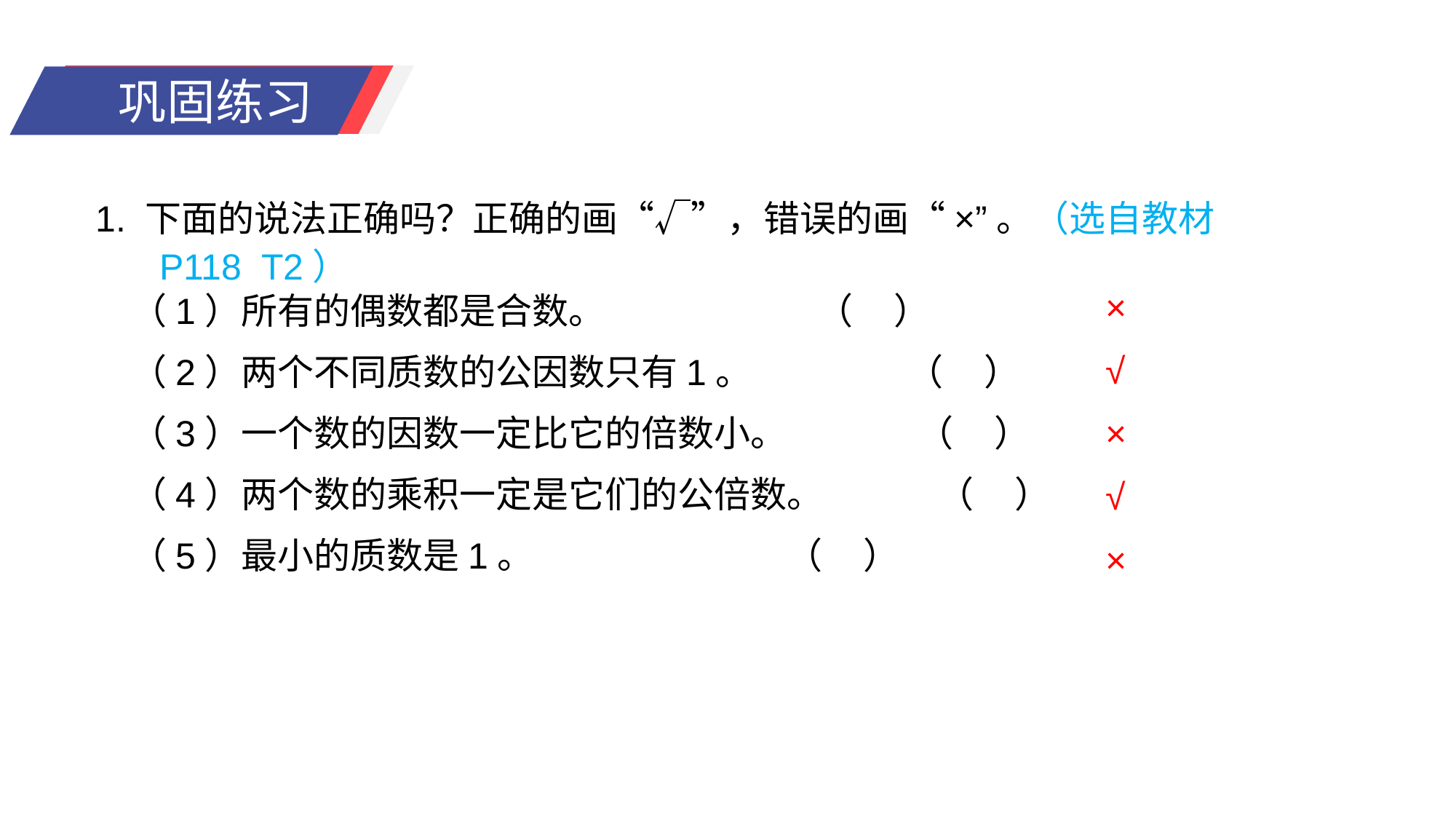

1. 下面的说法正确吗？正确的画“√”，错误的画“×”。（选自教材P118  T2）
（1）所有的偶数都是合数。                          （     ）
（2）两个不同质数的公因数只有1。                   （     ）
（3）一个数的因数一定比它的倍数小。                （     ）
（4）两个数的乘积一定是它们的公倍数。              （     ）
（5）最小的质数是1。                               （     ）
×
√
×
√
×